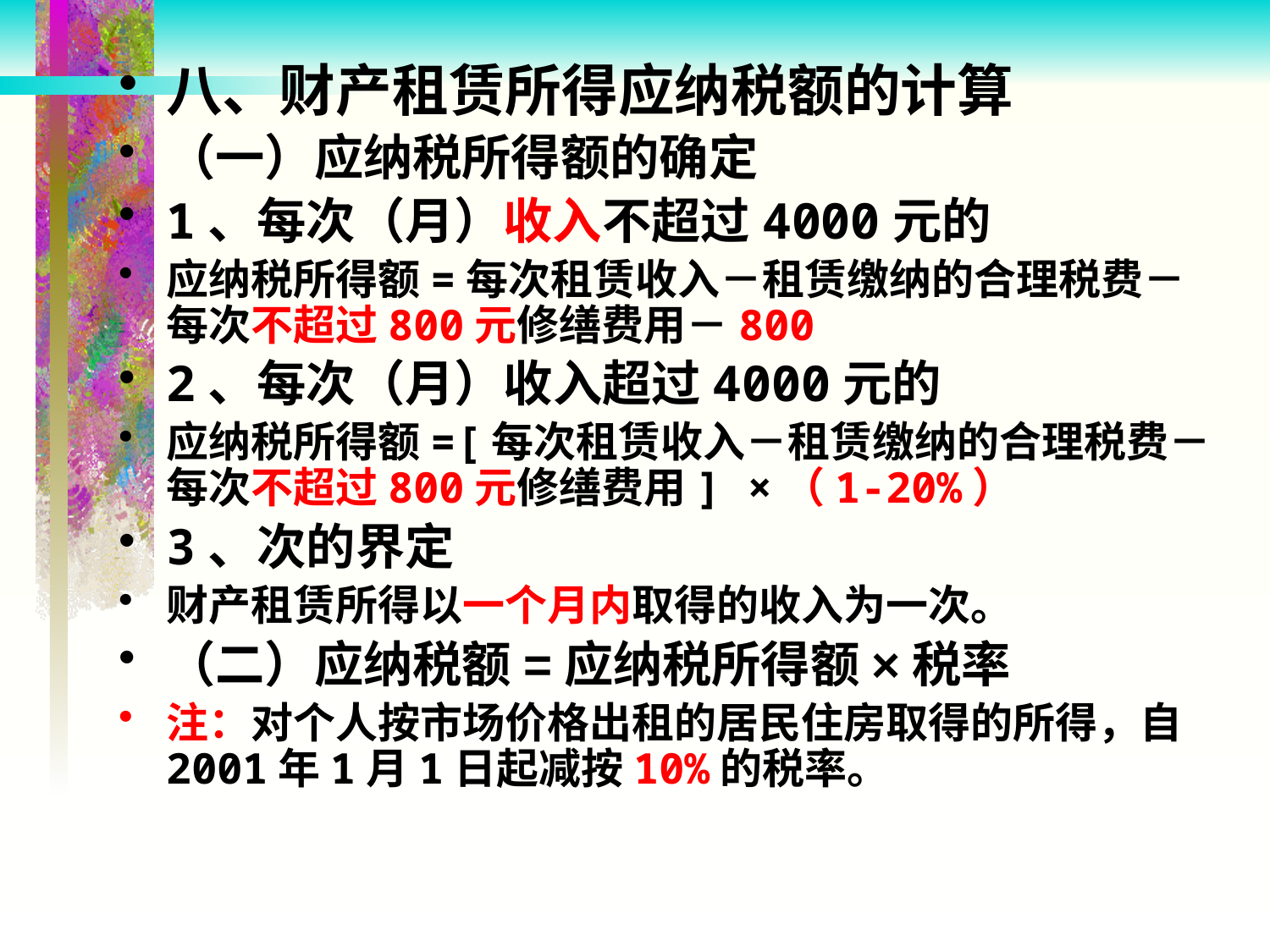

八、财产租赁所得应纳税额的计算
（一）应纳税所得额的确定
1、每次（月）收入不超过4000元的
应纳税所得额=每次租赁收入－租赁缴纳的合理税费－每次不超过800元修缮费用－800
2、每次（月）收入超过4000元的
应纳税所得额=[每次租赁收入－租赁缴纳的合理税费－每次不超过800元修缮费用] ×（1-20%）
3、次的界定
财产租赁所得以一个月内取得的收入为一次。
（二）应纳税额=应纳税所得额×税率
注：对个人按市场价格出租的居民住房取得的所得，自2001年1月1日起减按10%的税率。